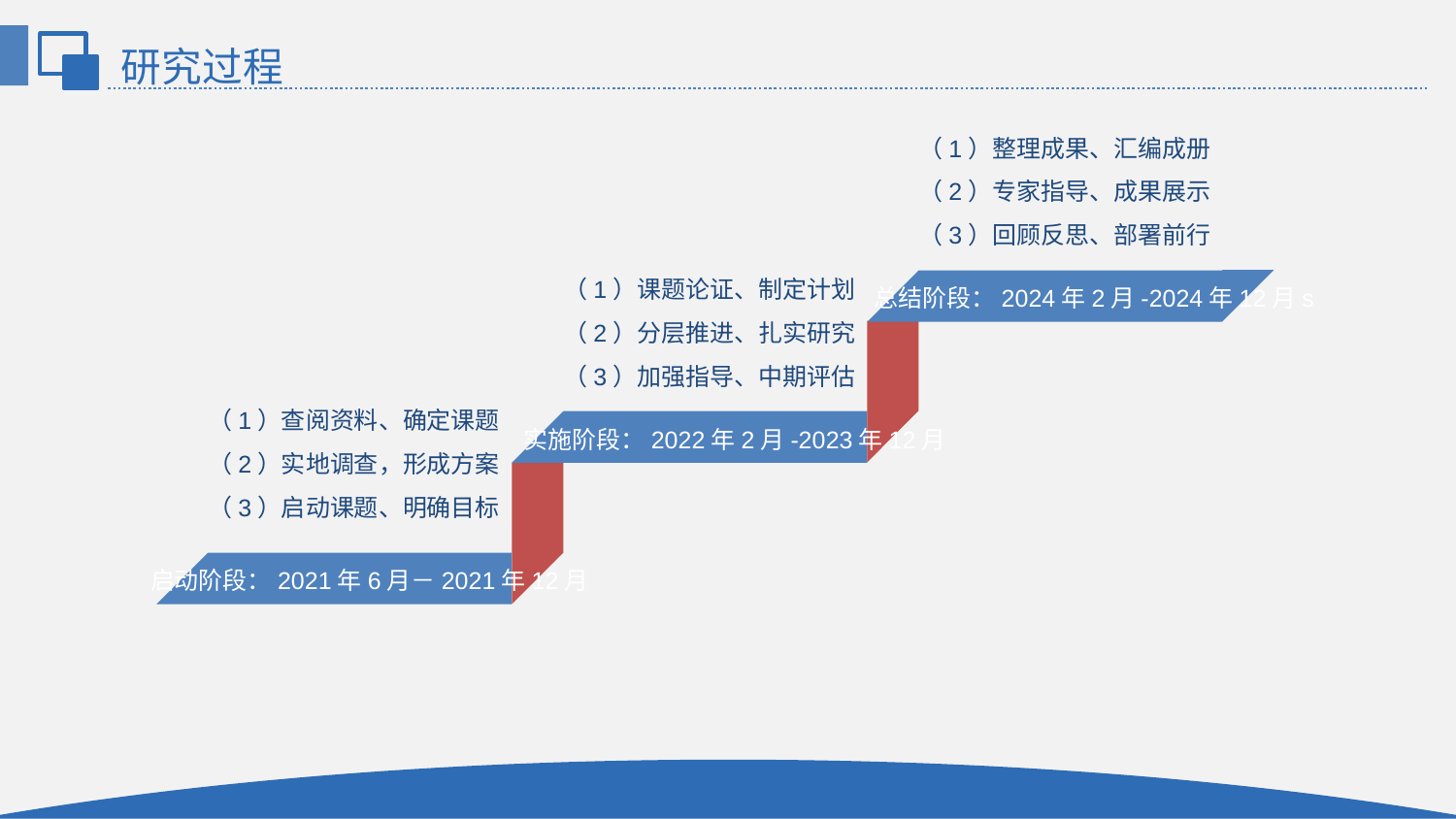

研究过程

（1）整理成果、汇编成册
（2）专家指导、成果展示
（3）回顾反思、部署前行
（1）课题论证、制定计划
（2）分层推进、扎实研究
（3）加强指导、中期评估

总结阶段：2024年2月-2024年12月s

实施阶段：2022年2月-2023年12月

启动阶段：2021年6月－2021年12月
（1）查阅资料、确定课题
（2）实地调查，形成方案
（3）启动课题、明确目标